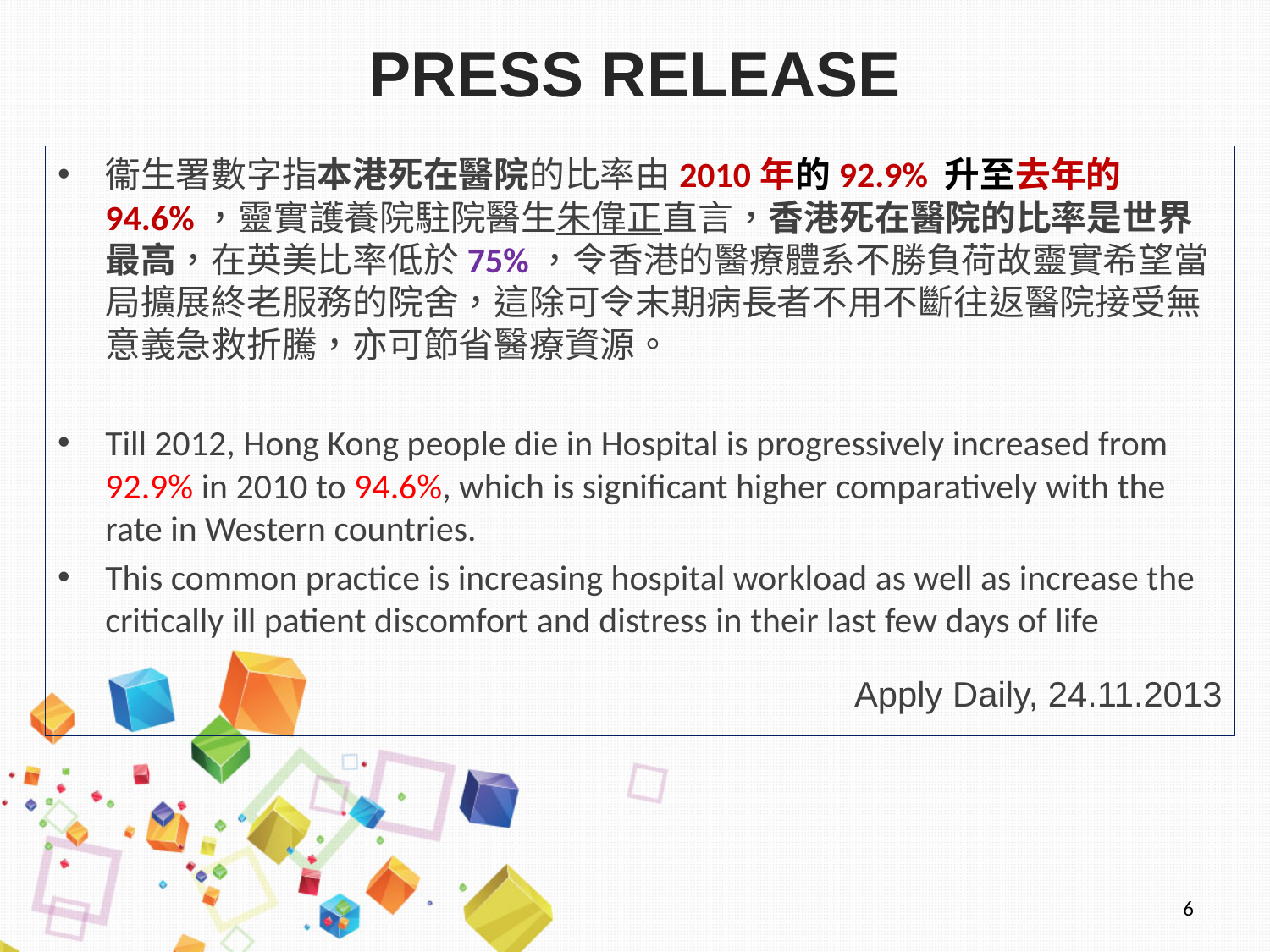

# PRESS RELEASE
衞生署數字指本港死在醫院的比率由2010年的92.9% 升至去年的94.6%，靈實護養院駐院醫生朱偉正直言，香港死在醫院的比率是世界最高，在英美比率低於75%，令香港的醫療體系不勝負荷故靈實希望當局擴展終老服務的院舍，這除可令末期病長者不用不斷往返醫院接受無意義急救折騰，亦可節省醫療資源。

Till 2012, Hong Kong people die in Hospital is progressively increased from 92.9% in 2010 to 94.6%, which is significant higher comparatively with the rate in Western countries.
This common practice is increasing hospital workload as well as increase the critically ill patient discomfort and distress in their last few days of life

Apply Daily, 24.11.2013
6